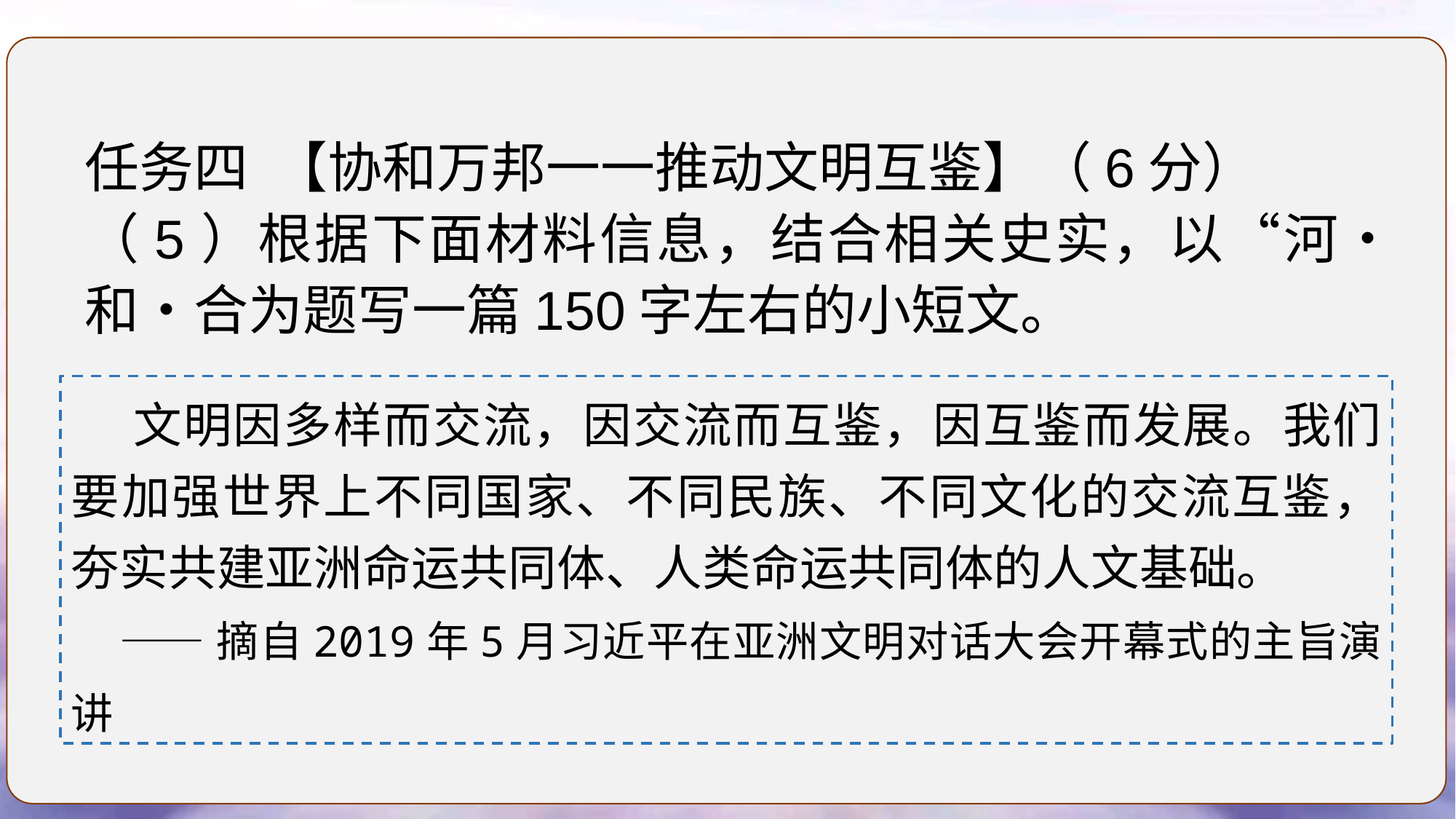

任务四  【协和万邦一一推动文明互鉴】（6分）
（5）根据下面材料信息，结合相关史实，以“河•和•合为题写一篇150字左右的小短文。

    文明因多样而交流，因交流而互鉴，因互鉴而发展。我们要加强世界上不同国家、不同民族、不同文化的交流互鉴，夯实共建亚洲命运共同体、人类命运共同体的人文基础。
    ——摘自2019年5月习近平在亚洲文明对话大会开幕式的主旨演讲